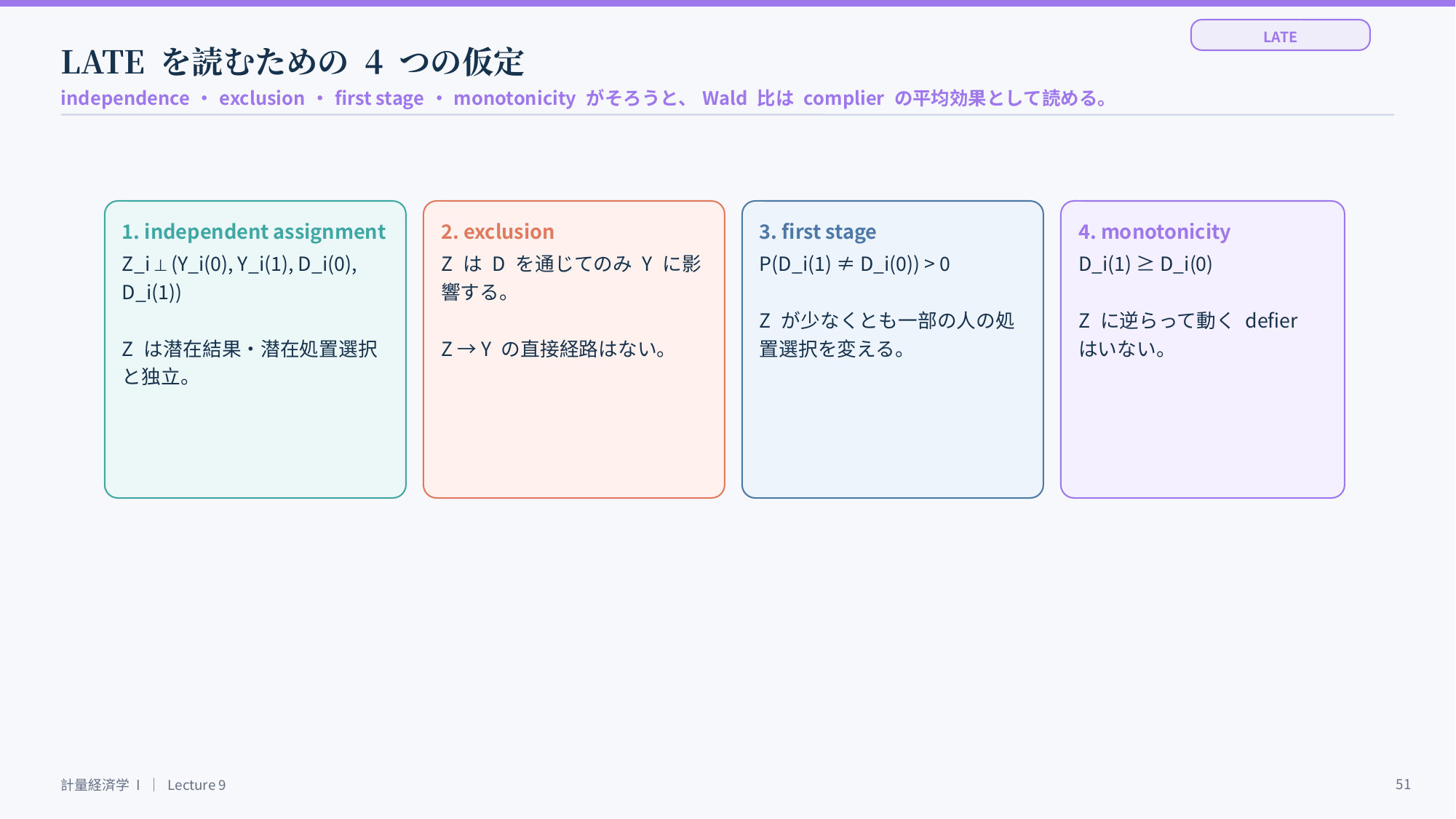

LATE
LATE を読むための 4 つの仮定
independence・exclusion・first stage・monotonicity がそろうと、Wald 比は complier の平均効果として読める。

1. independent assignment
2. exclusion
3. first stage
4. monotonicity
Z_i ⟂ (Y_i(0), Y_i(1), D_i(0), D_i(1))

Z は潜在結果・潜在処置選択と独立。
Z は D を通じてのみ Y に影響する。

Z → Y の直接経路はない。
P(D_i(1) ≠ D_i(0)) > 0

Z が少なくとも一部の人の処置選択を変える。
D_i(1) ≥ D_i(0)

Z に逆らって動く defier はいない。
51
計量経済学 I ｜ Lecture 9